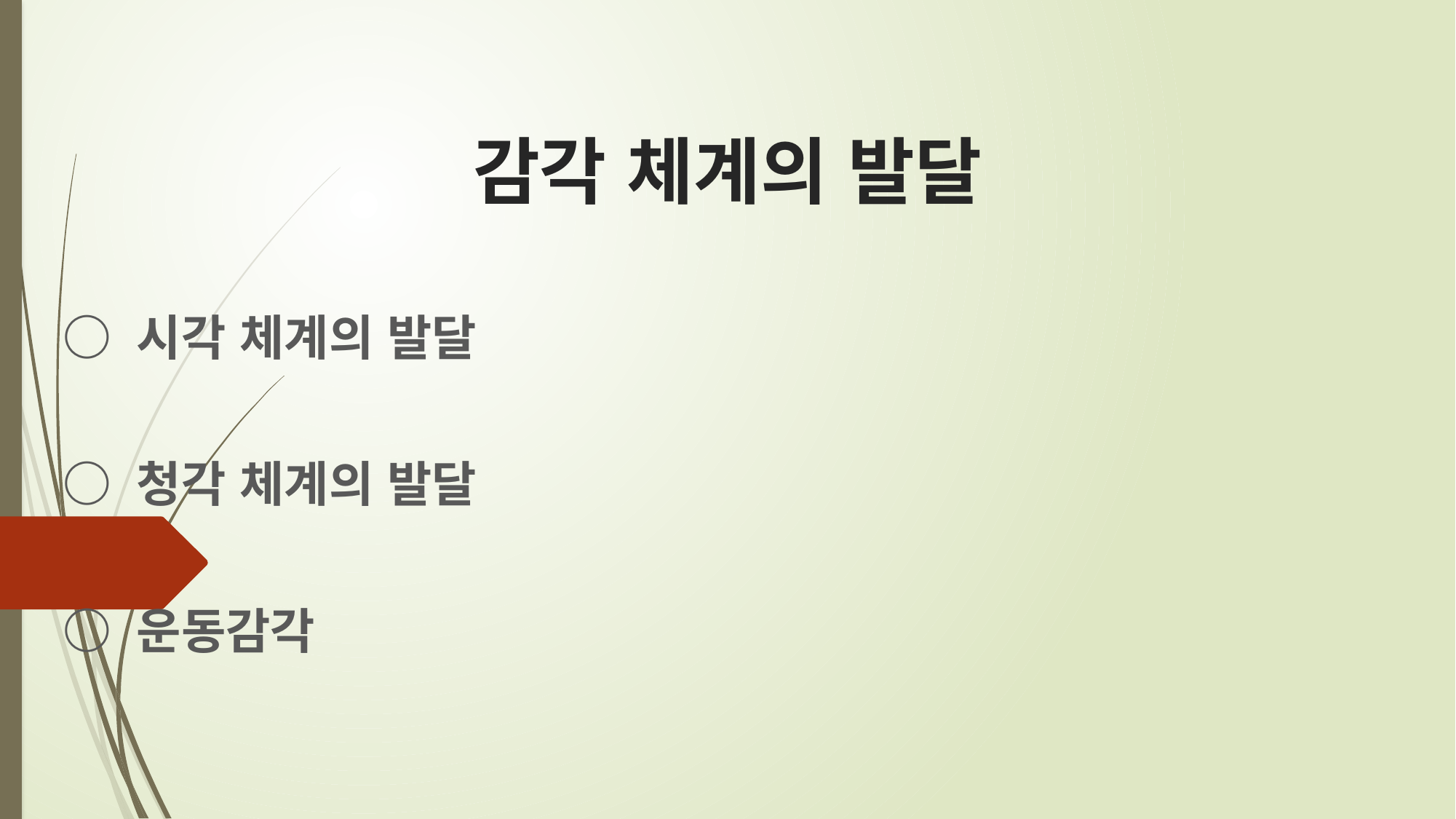

# 감각 체계의 발달
○ 시각 체계의 발달

○ 청각 체계의 발달

○ 운동감각